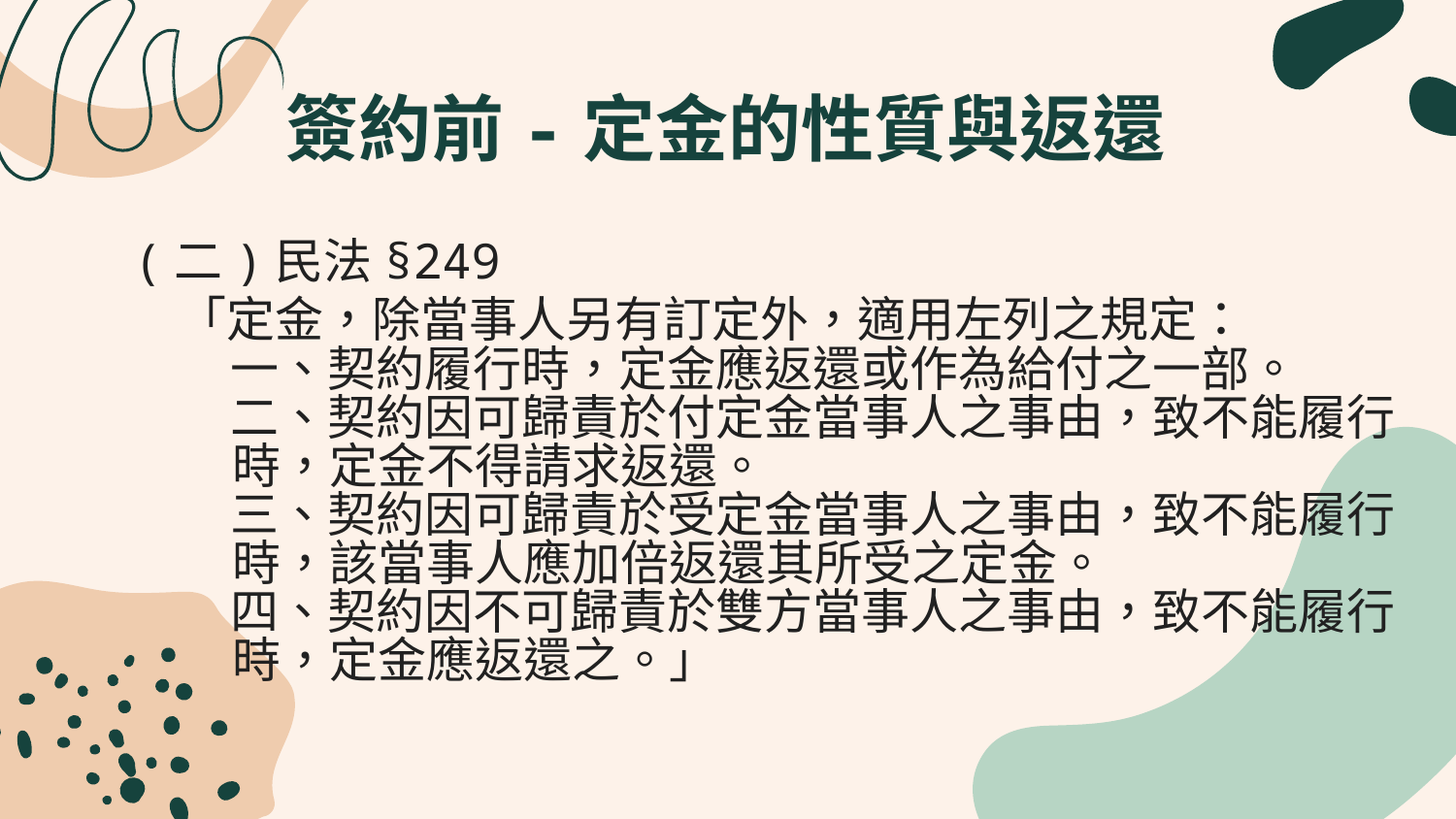

# 簽約前-定金的性質與返還
(二)民法§249
   「定金，除當事人另有訂定外，適用左列之規定：
　　一、契約履行時，定金應返還或作為給付之一部。
　　二、契約因可歸責於付定金當事人之事由，致不能履行
        時，定金不得請求返還。
　　三、契約因可歸責於受定金當事人之事由，致不能履行
        時，該當事人應加倍返還其所受之定金。
　　四、契約因不可歸責於雙方當事人之事由，致不能履行
        時，定金應返還之。」